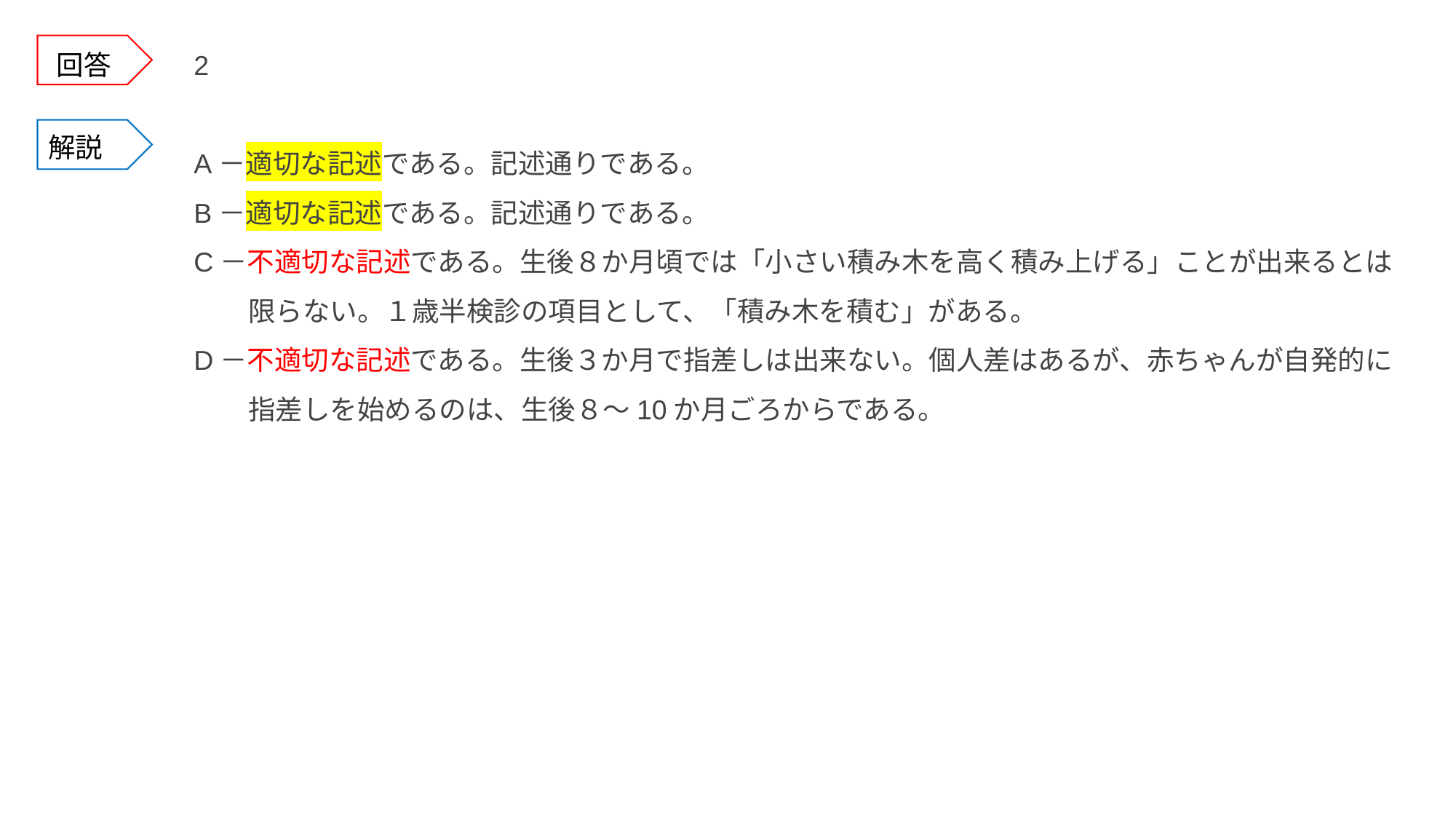

回答
2

解説
A－適切な記述である。記述通りである。
B－適切な記述である。記述通りである。
C－不適切な記述である。生後８か月頃では「小さい積み木を高く積み上げる」ことが出来るとは
　　限らない。１歳半検診の項目として、「積み木を積む」がある。
D－不適切な記述である。生後３か月で指差しは出来ない。個人差はあるが、赤ちゃんが自発的に
　　指差しを始めるのは、生後８～10か月ごろからである。